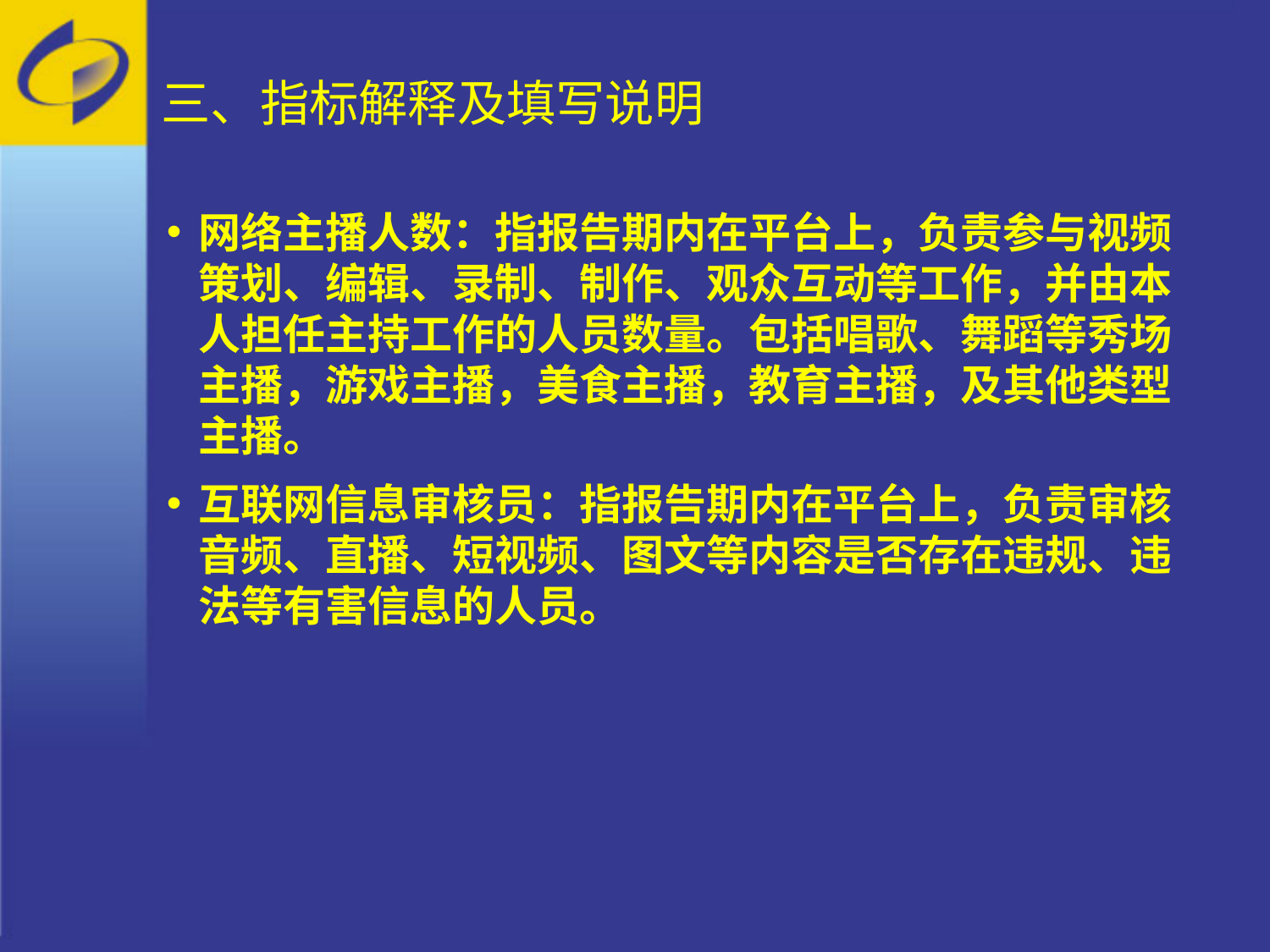

三、指标解释及填写说明
网络主播人数：指报告期内在平台上，负责参与视频策划、编辑、录制、制作、观众互动等工作，并由本人担任主持工作的人员数量。包括唱歌、舞蹈等秀场主播，游戏主播，美食主播，教育主播，及其他类型主播。
互联网信息审核员：指报告期内在平台上，负责审核音频、直播、短视频、图文等内容是否存在违规、违法等有害信息的人员。